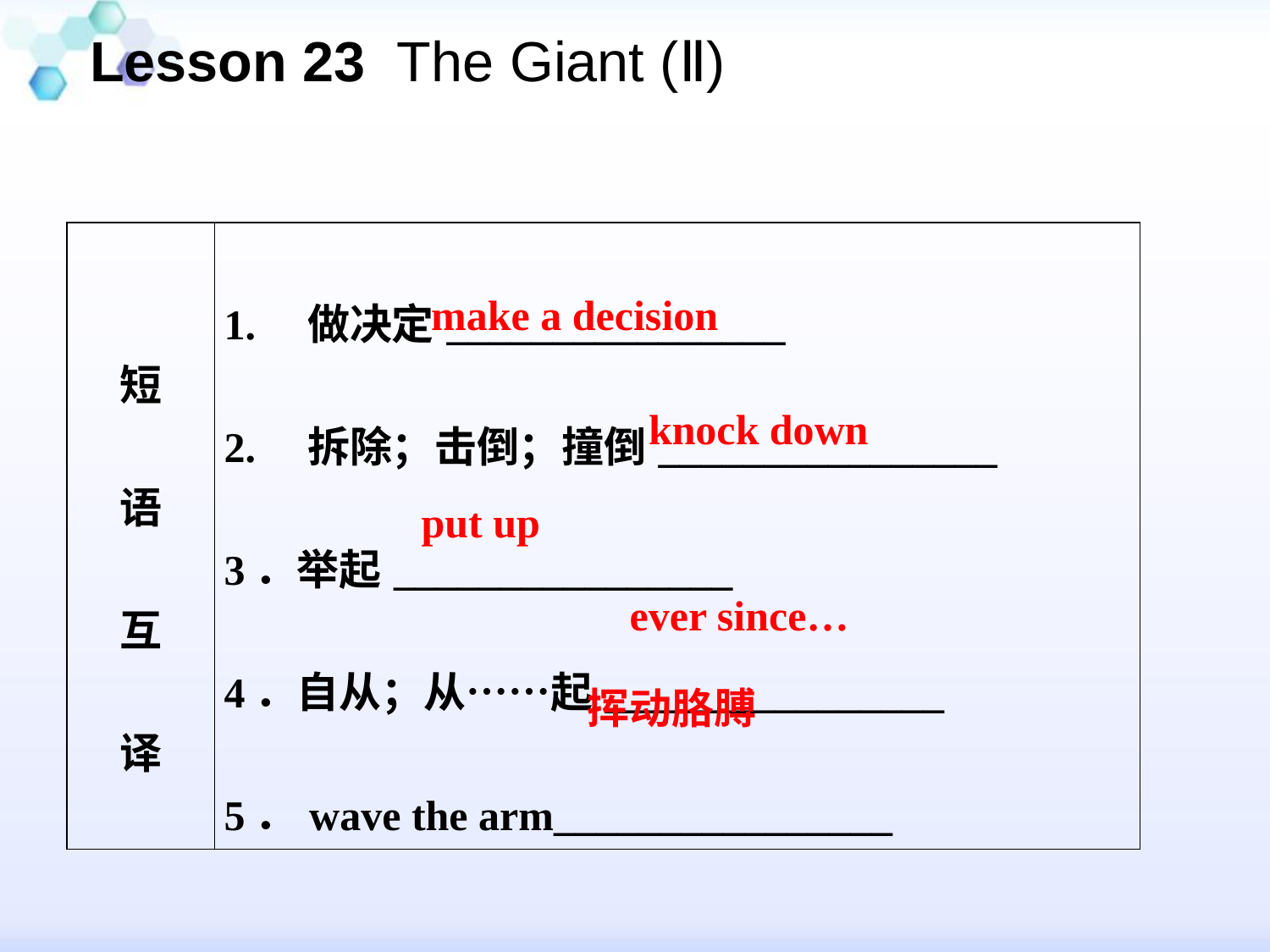

Lesson 23  The Giant (Ⅱ)
#
| 短 语 互 译 | 1. 做决定\_\_\_\_\_\_\_\_\_\_\_\_\_\_\_\_ 2. 拆除；击倒；撞倒\_\_\_\_\_\_\_\_\_\_\_\_\_\_\_\_ 3．举起\_\_\_\_\_\_\_\_\_\_\_\_\_\_\_\_ 4．自从；从……起\_\_\_\_\_\_\_\_\_\_\_\_\_\_\_\_ 5．wave the arm\_\_\_\_\_\_\_\_\_\_\_\_\_\_\_\_ |
| --- | --- |
make a decision
knock down
put up
ever since…
挥动胳膊